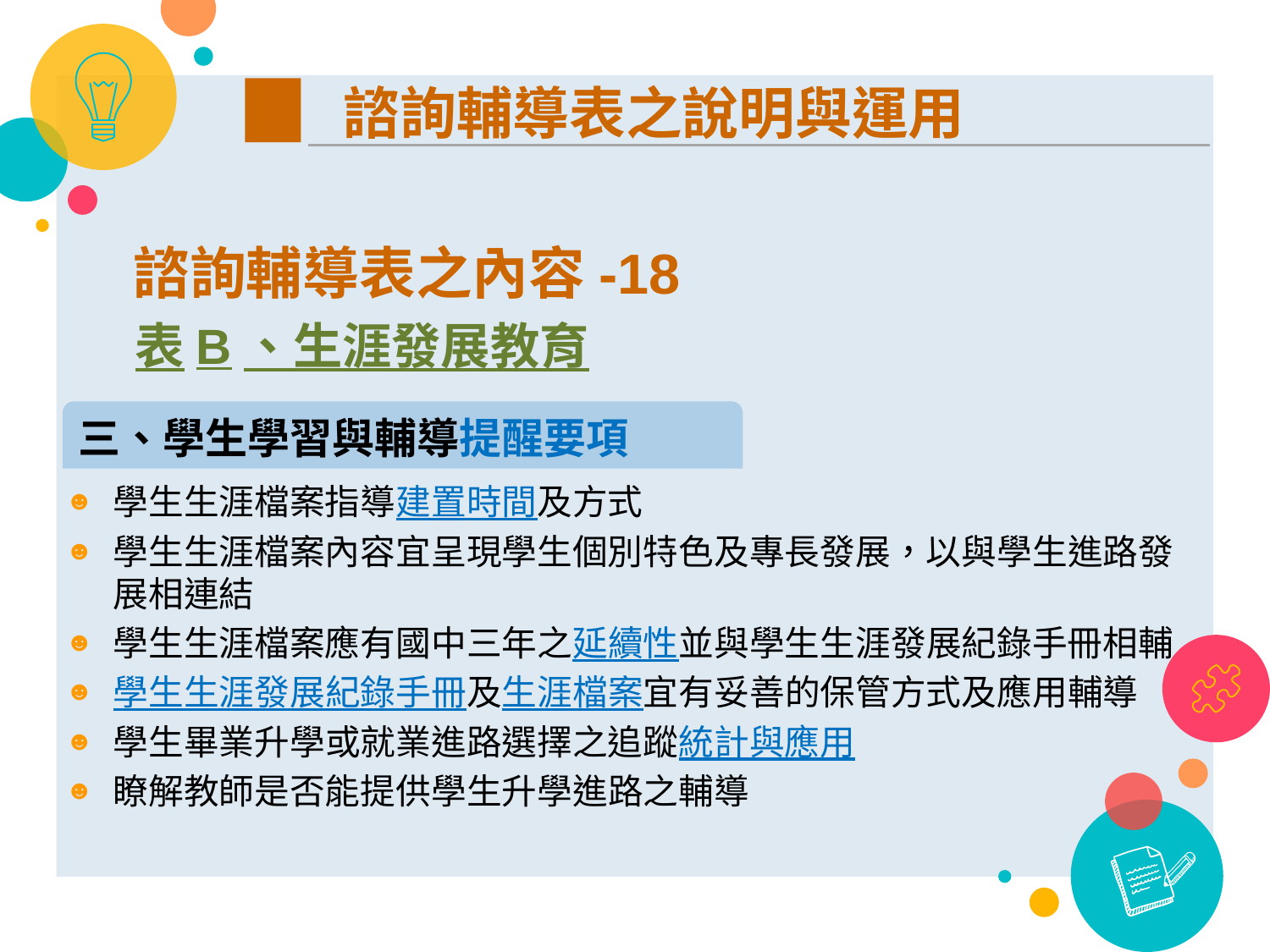

諮詢輔導表之說明與運用

諮詢輔導表之內容-18
表B、生涯發展教育
三、學生學習與輔導提醒要項
學生生涯檔案指導建置時間及方式
學生生涯檔案內容宜呈現學生個別特色及專長發展，以與學生進路發展相連結
學生生涯檔案應有國中三年之延續性並與學生生涯發展紀錄手冊相輔
學生生涯發展紀錄手冊及生涯檔案宜有妥善的保管方式及應用輔導
學生畢業升學或就業進路選擇之追蹤統計與應用
瞭解教師是否能提供學生升學進路之輔導